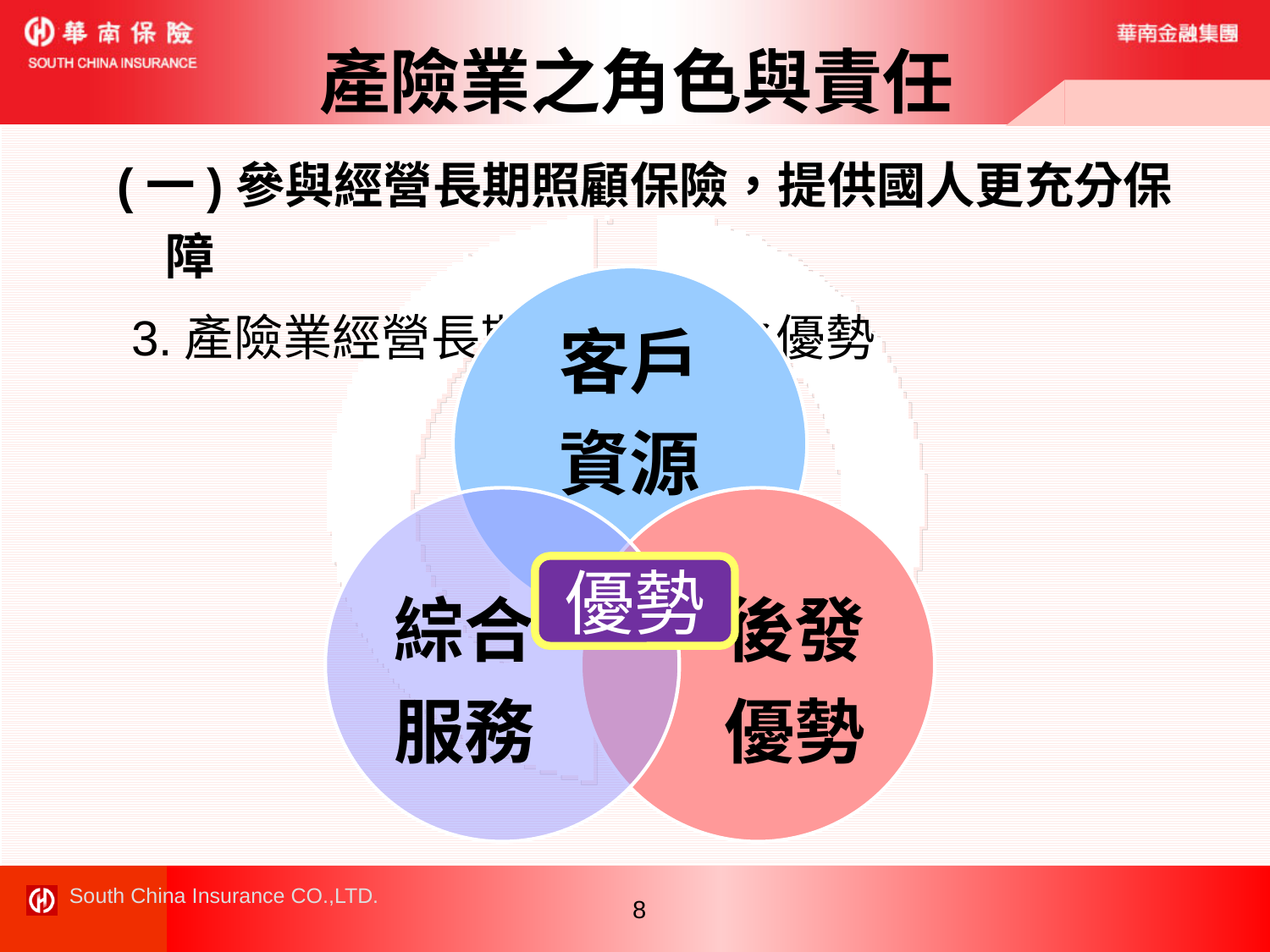

# 產險業之角色與責任
(一)參與經營長期照顧保險，提供國人更充分保障
 3.產險業經營長期照顧保險之優勢

客戶
資源
優勢
8